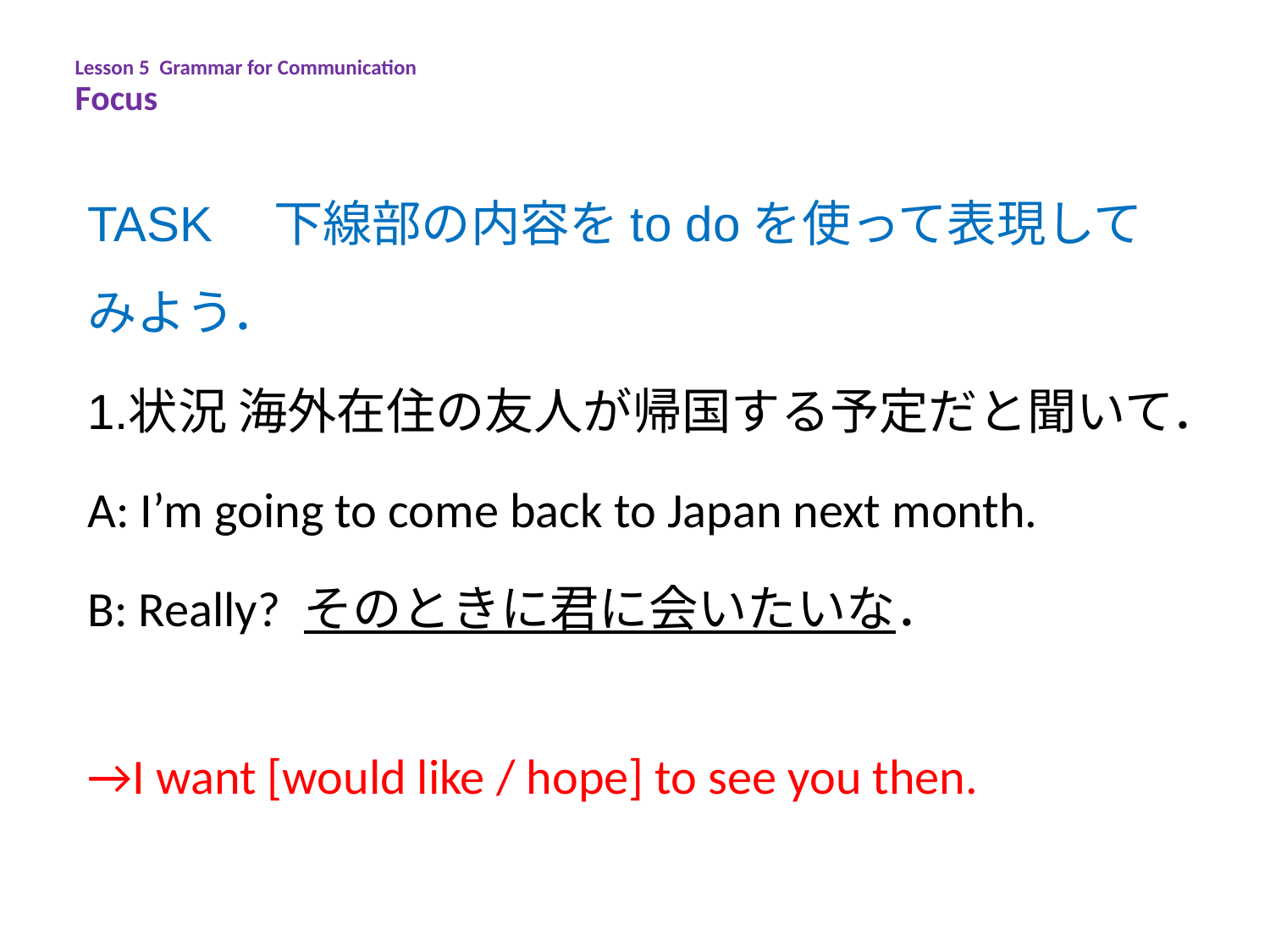

Lesson 5  Grammar for Communication
Focus
TASK　下線部の内容をto doを使って表現してみよう．
状況 海外在住の友人が帰国する予定だと聞いて．
A: I’m going to come back to Japan next month.
B: Really? そのときに君に会いたいな．

→I want [would like / hope] to see you then.